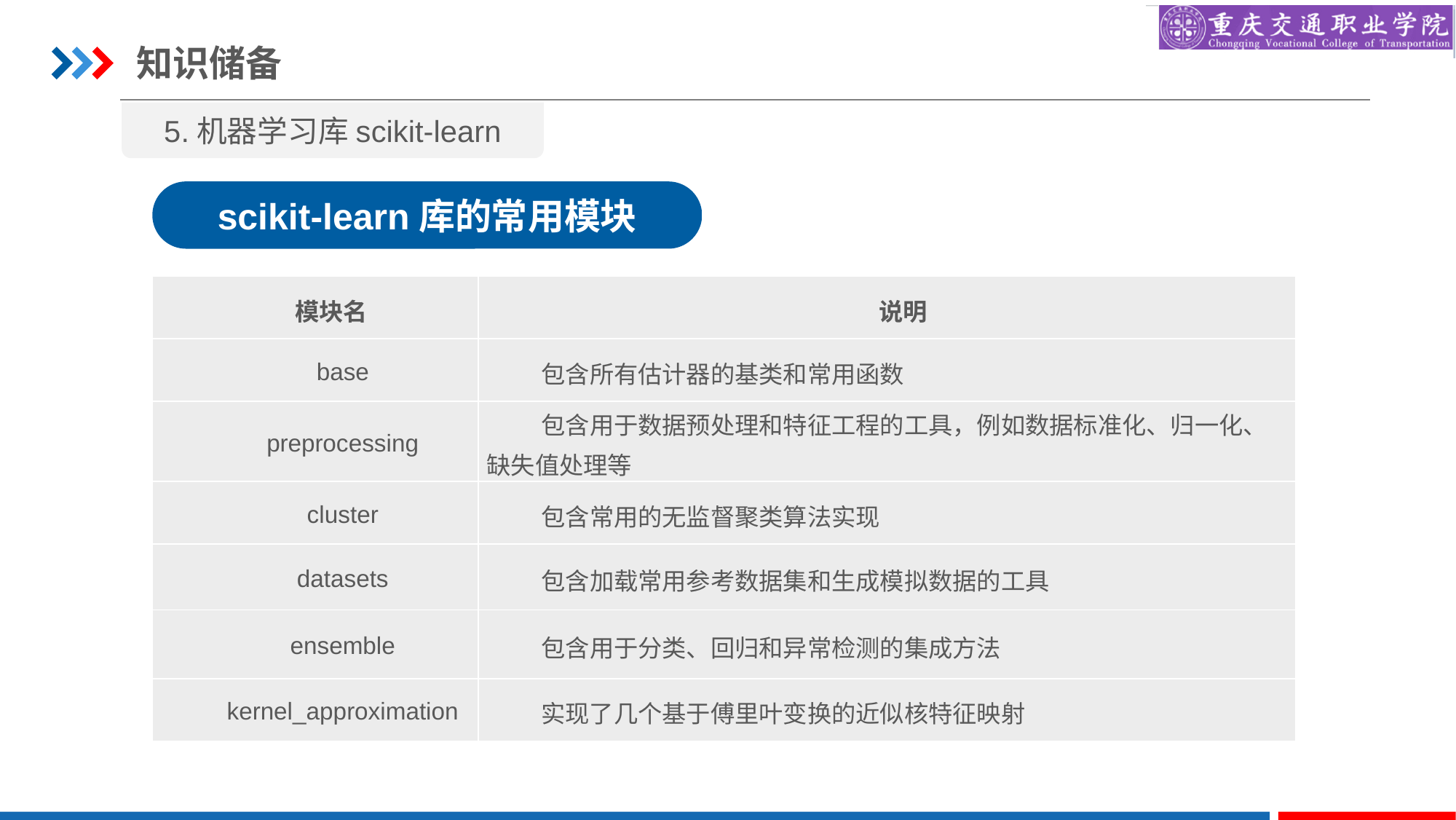

知识储备

5.机器学习库scikit-learn
scikit-learn库的常用模块
| 模块名 | 说明 |
| --- | --- |
| base | 包含所有估计器的基类和常用函数 |
| preprocessing | 包含用于数据预处理和特征工程的工具，例如数据标准化、归一化、缺失值处理等 |
| cluster | 包含常用的无监督聚类算法实现 |
| datasets | 包含加载常用参考数据集和生成模拟数据的工具 |
| ensemble | 包含用于分类、回归和异常检测的集成方法 |
| kernel\_approximation | 实现了几个基于傅里叶变换的近似核特征映射 |